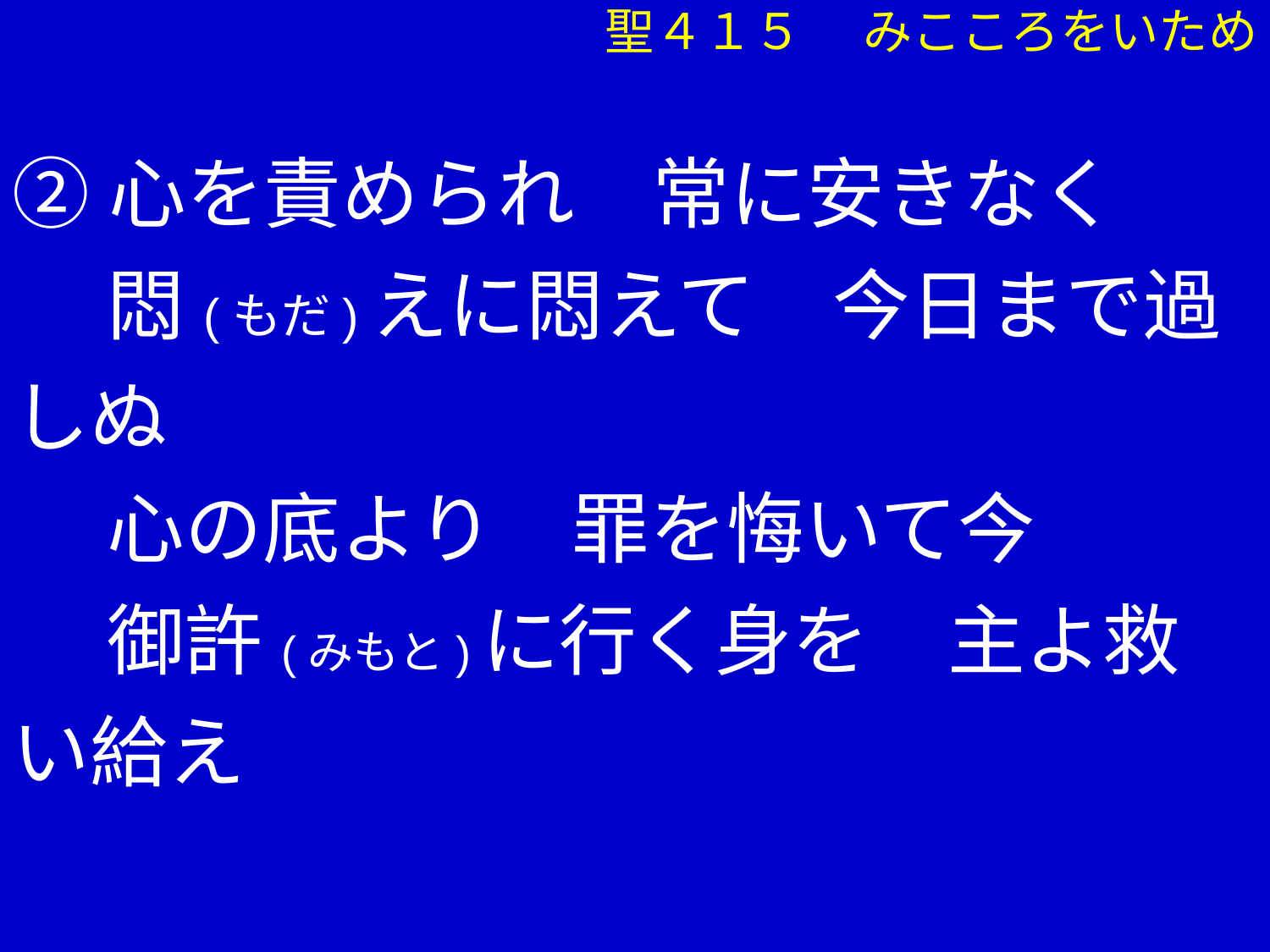

聖４１５ 　みこころをいため
②心を責められ　常に安きなく
　 悶(もだ)えに悶えて　今日まで過しぬ
　 心の底より　罪を悔いて今
　 御許(みもと)に行く身を　主よ救い給え